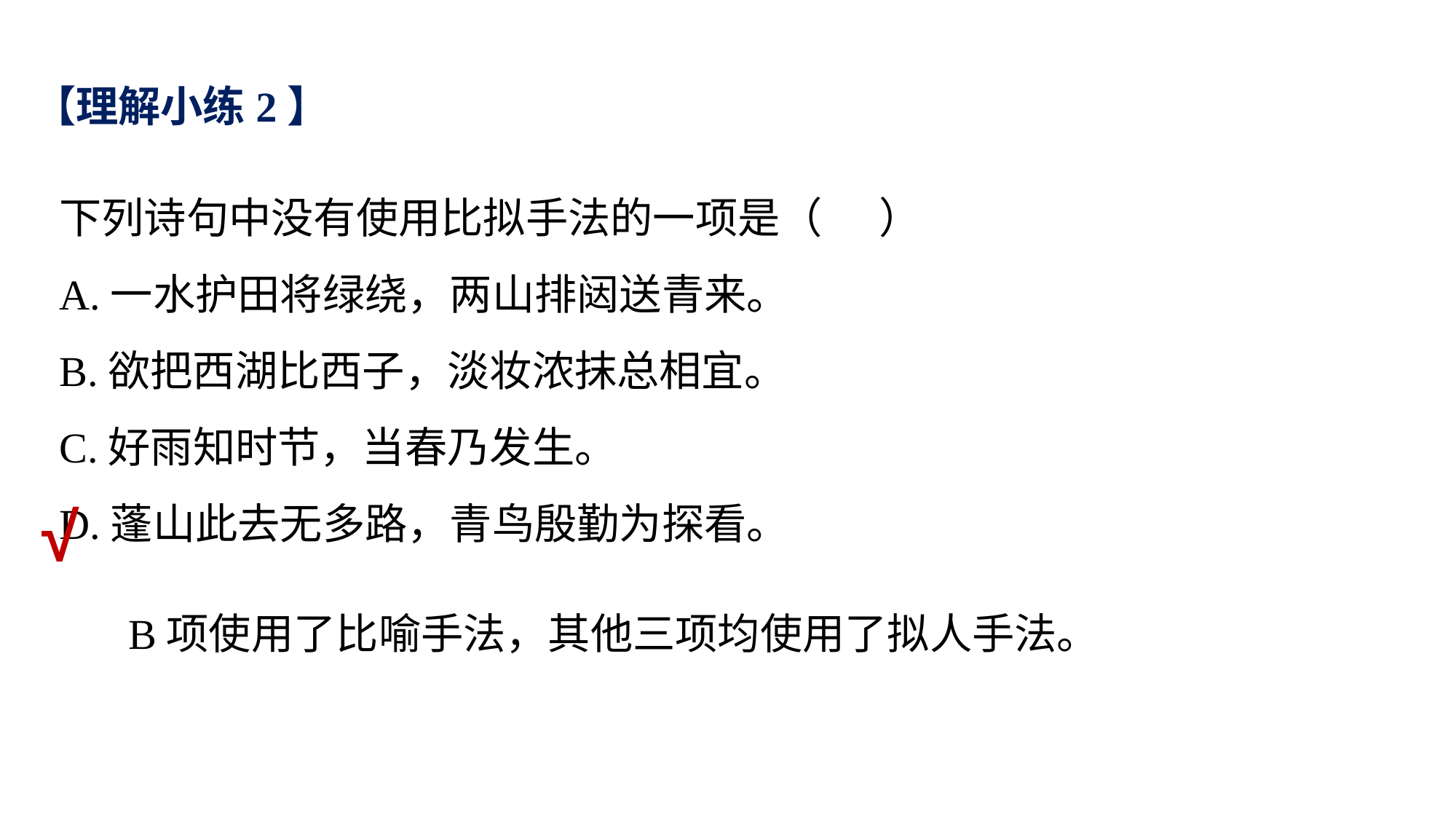

【理解小练2】
下列诗句中没有使用比拟手法的一项是（      ）
A.一水护田将绿绕，两山排闼送青来。
B.欲把西湖比西子，淡妆浓抹总相宜。
C.好雨知时节，当春乃发生。
D.蓬山此去无多路，青鸟殷勤为探看。
√
B项使用了比喻手法，其他三项均使用了拟人手法。